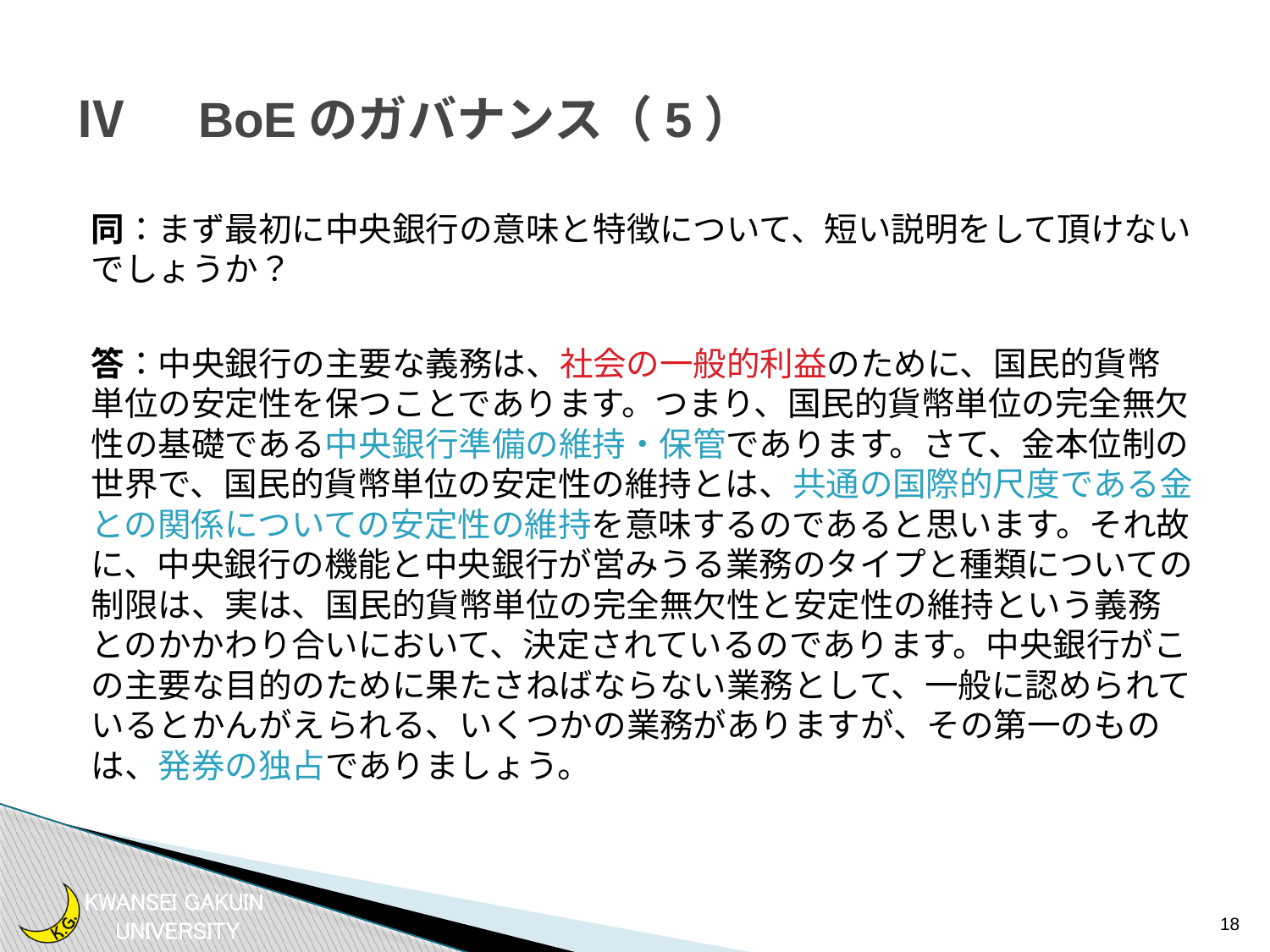

# Ⅳ　BoEのガバナンス（5）
同：まず最初に中央銀行の意味と特徴について、短い説明をして頂けないでしょうか？

答：中央銀行の主要な義務は、社会の一般的利益のために、国民的貨幣単位の安定性を保つことであります。つまり、国民的貨幣単位の完全無欠性の基礎である中央銀行準備の維持・保管であります。さて、金本位制の世界で、国民的貨幣単位の安定性の維持とは、共通の国際的尺度である金との関係についての安定性の維持を意味するのであると思います。それ故に、中央銀行の機能と中央銀行が営みうる業務のタイプと種類についての制限は、実は、国民的貨幣単位の完全無欠性と安定性の維持という義務とのかかわり合いにおいて、決定されているのであります。中央銀行がこの主要な目的のために果たさねばならない業務として、一般に認められているとかんがえられる、いくつかの業務がありますが、その第一のものは、発券の独占でありましょう。

18